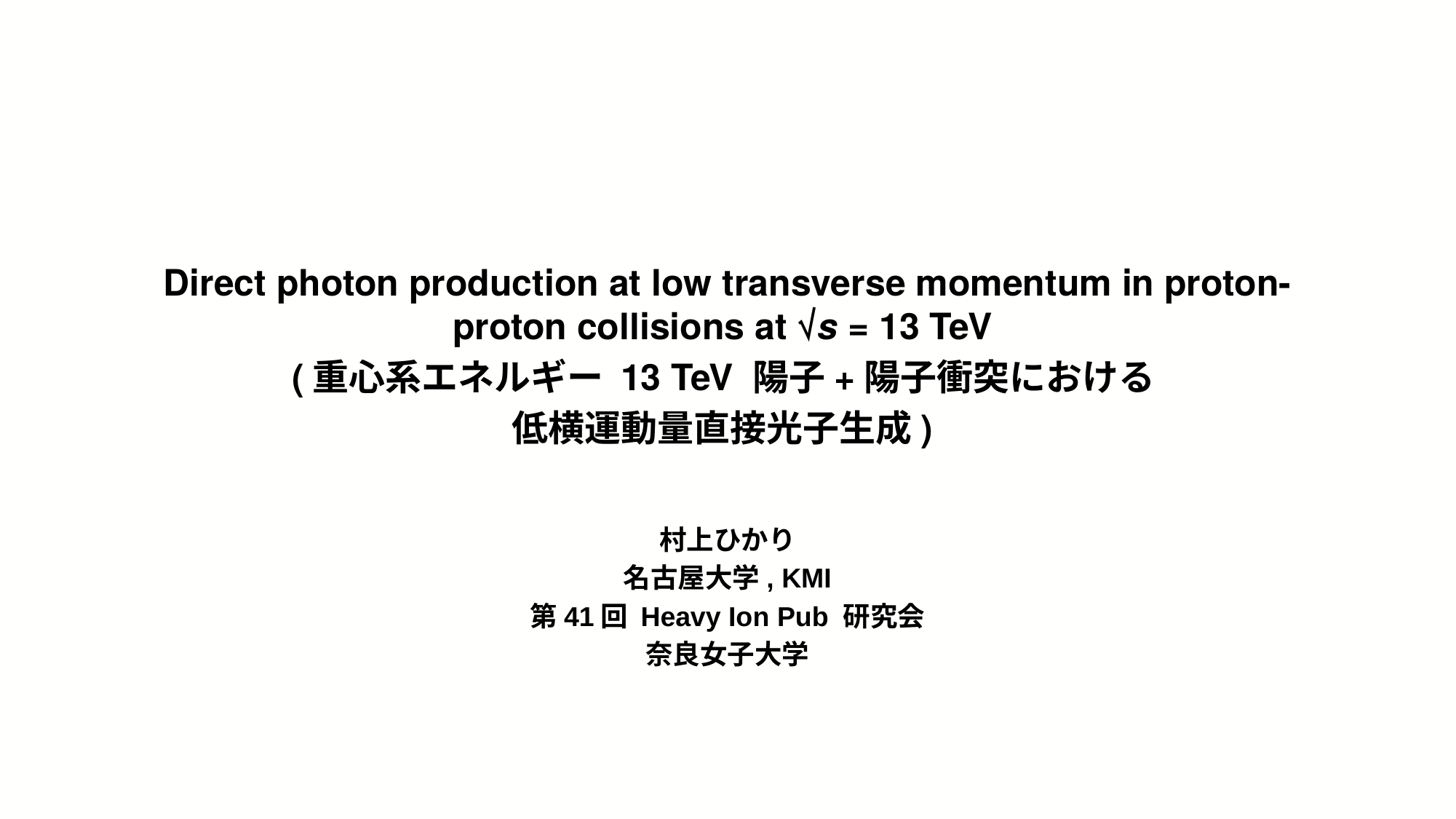

Direct photon production at low transverse momentum in proton-proton collisions at √s = 13 TeV
(重心系エネルギー 13 TeV 陽子+陽子衝突における
低横運動量直接光子生成)

村上ひかり
名古屋大学, KMI
第41回 Heavy Ion Pub 研究会
奈良女子大学